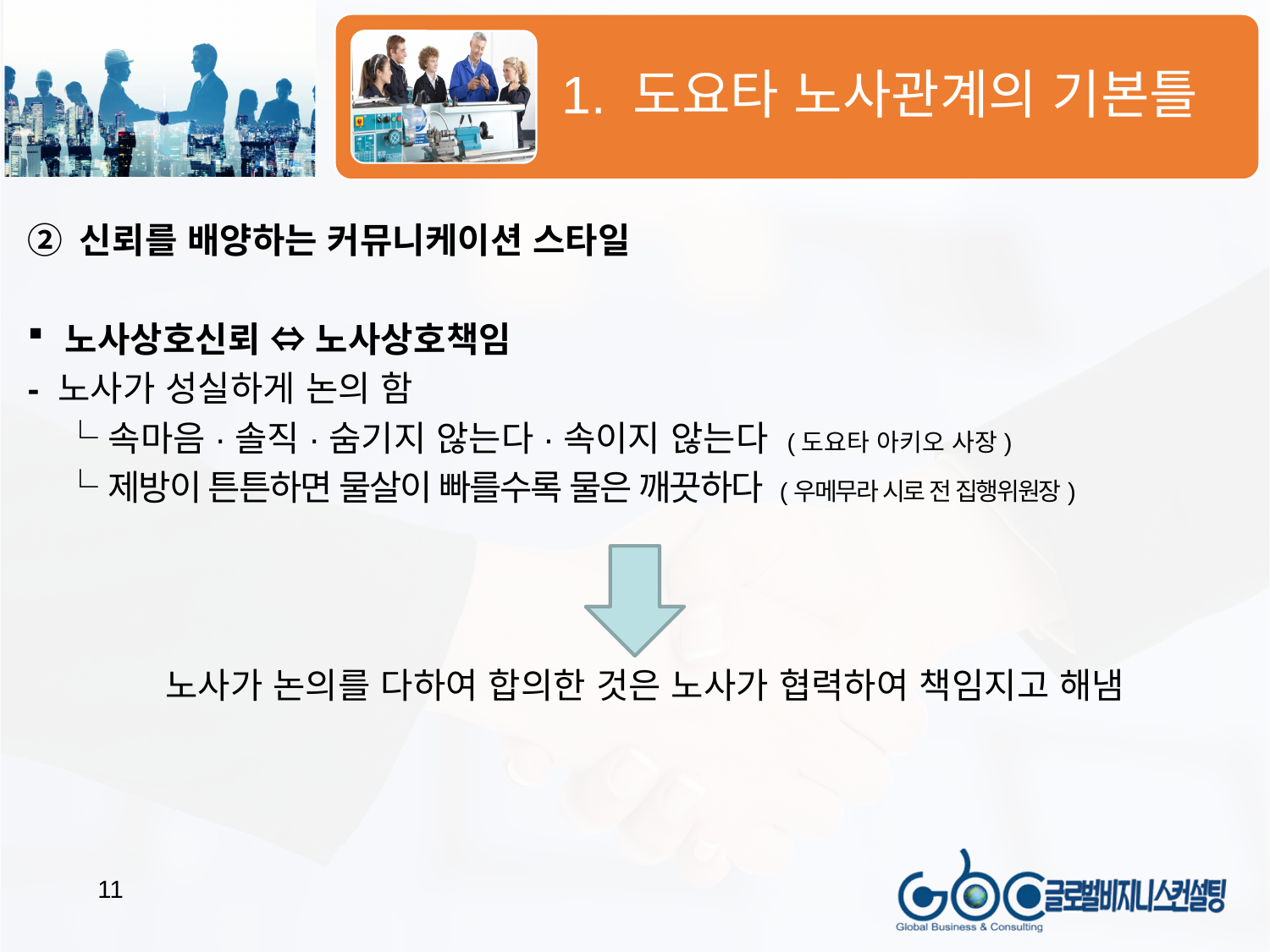

1. 도요타 노사관계의 기본틀
② 신뢰를 배양하는 커뮤니케이션 스타일

노사상호신뢰 ⇔ 노사상호책임
- 노사가 성실하게 논의 함
　└ 속마음·솔직·숨기지 않는다·속이지 않는다 (도요타 아키오 사장)
　└ 제방이 튼튼하면 물살이 빠를수록 물은 깨끗하다 (우메무라 시로 전 집행위원장)

노사가 논의를 다하여 합의한 것은 노사가 협력하여 책임지고 해냄

11